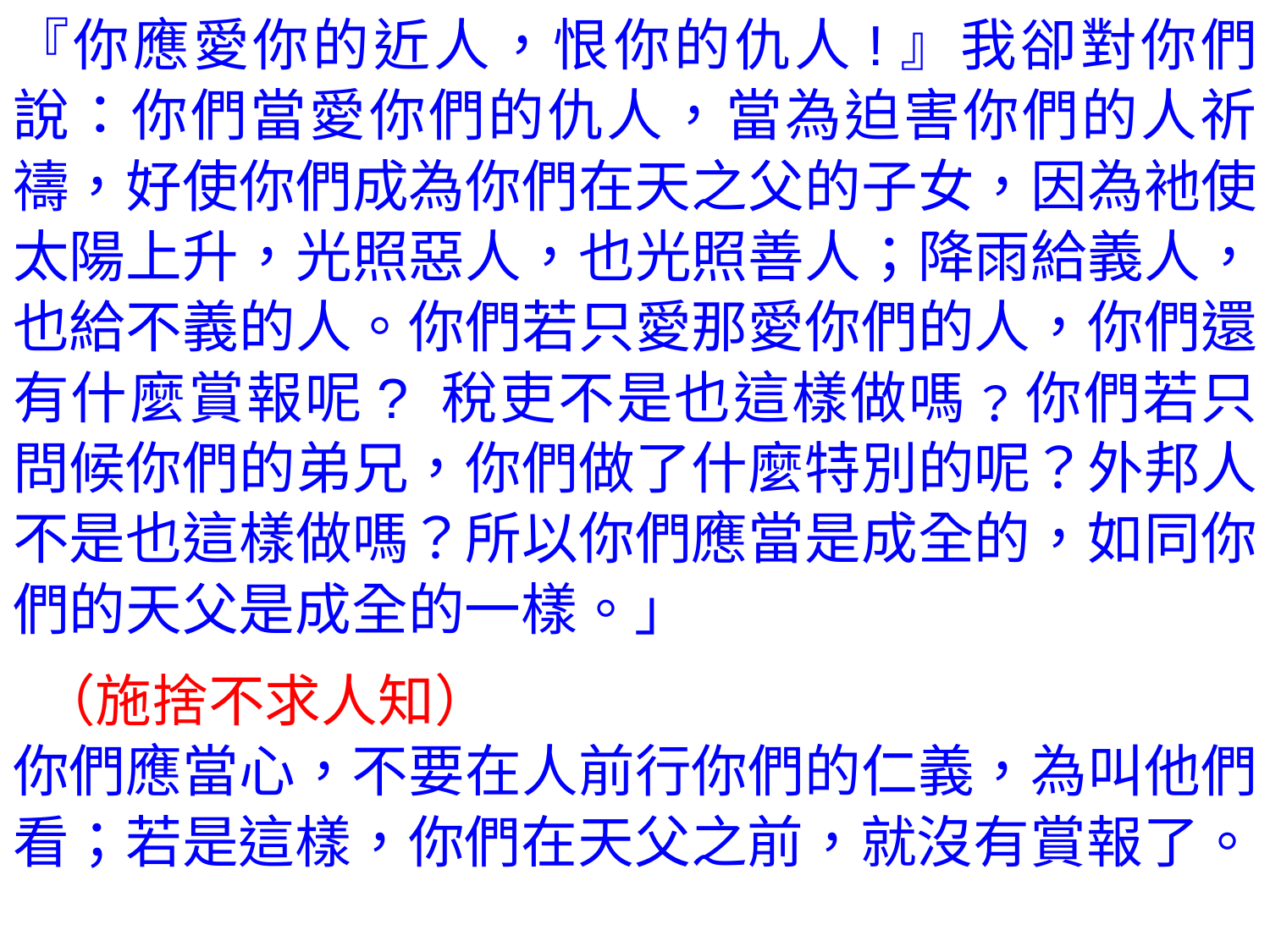

『你應愛你的近人，恨你的仇人!』我卻對你們說：你們當愛你們的仇人，當為迫害你們的人祈禱，好使你們成為你們在天之父的子女，因為衪使太陽上升，光照惡人，也光照善人；降雨給義人，也給不義的人。你們若只愛那愛你們的人，你們還有什麼賞報呢? 稅吏不是也這樣做嗎﹖你們若只問候你們的弟兄，你們做了什麼特別的呢？外邦人不是也這樣做嗎？所以你們應當是成全的，如同你們的天父是成全的一樣。」
 （施捨不求人知）
你們應當心，不要在人前行你們的仁義，為叫他們看；若是這樣，你們在天父之前，就沒有賞報了。